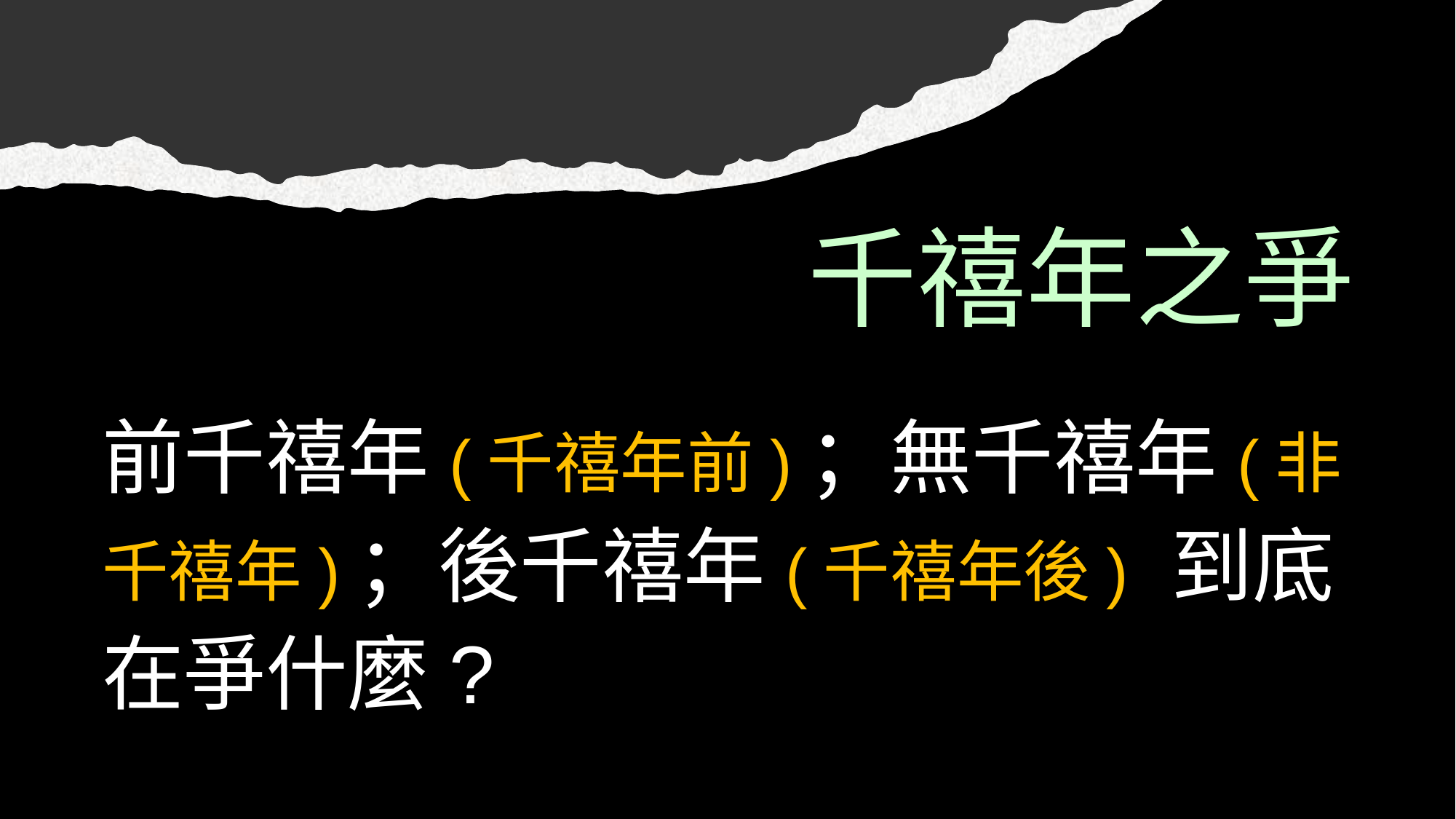

# 千禧年之爭
前千禧年(千禧年前)；無千禧年(非千禧年)；後千禧年(千禧年後) 到底在爭什麼?